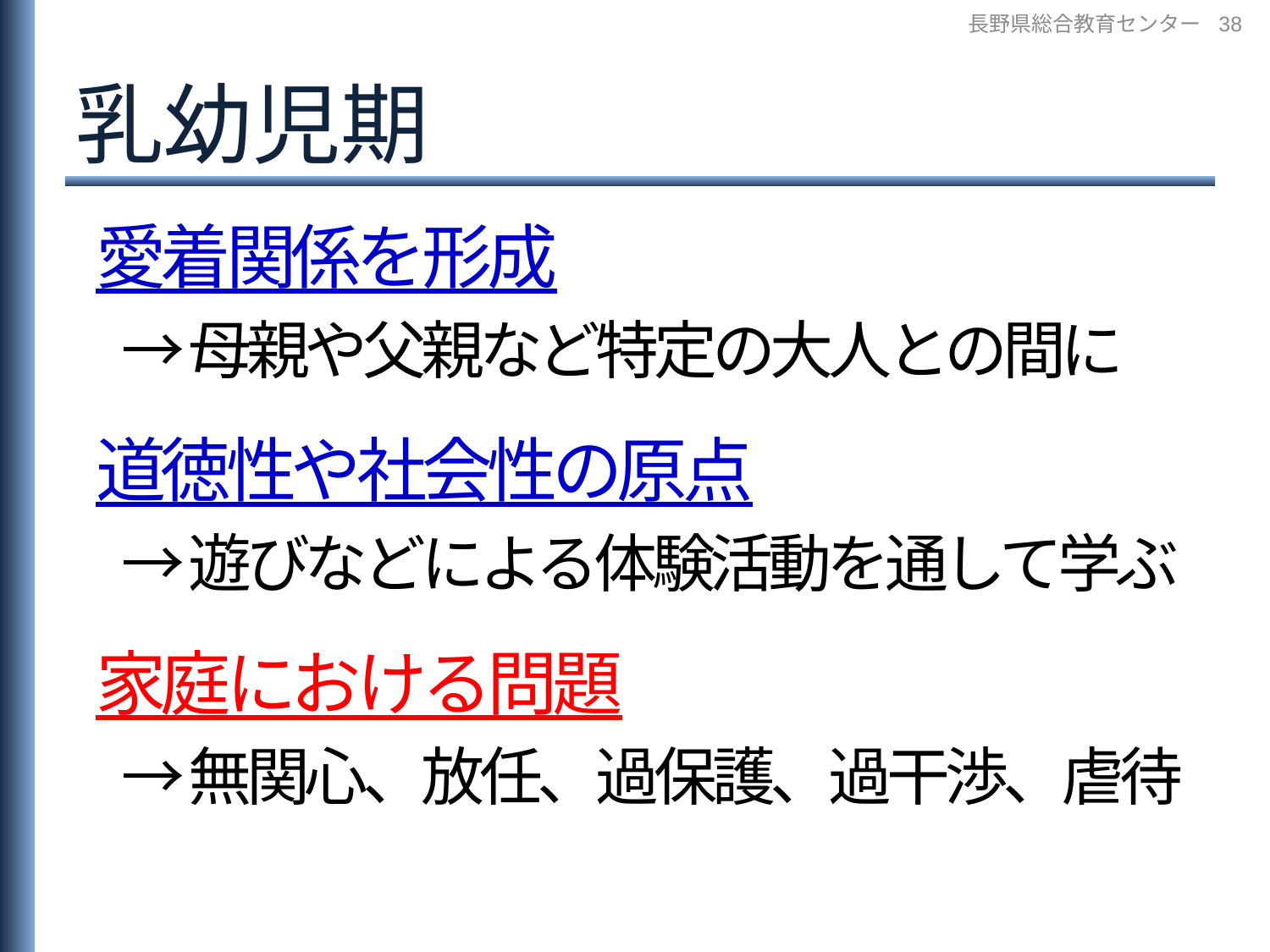

長野県総合教育センター
38
# 乳幼児期
 愛着関係を形成
　→ 母親や父親など特定の大人との間に

 道徳性や社会性の原点
　→ 遊びなどによる体験活動を通して学ぶ

 家庭における問題
　→ 無関心、放任、過保護、過干渉、虐待